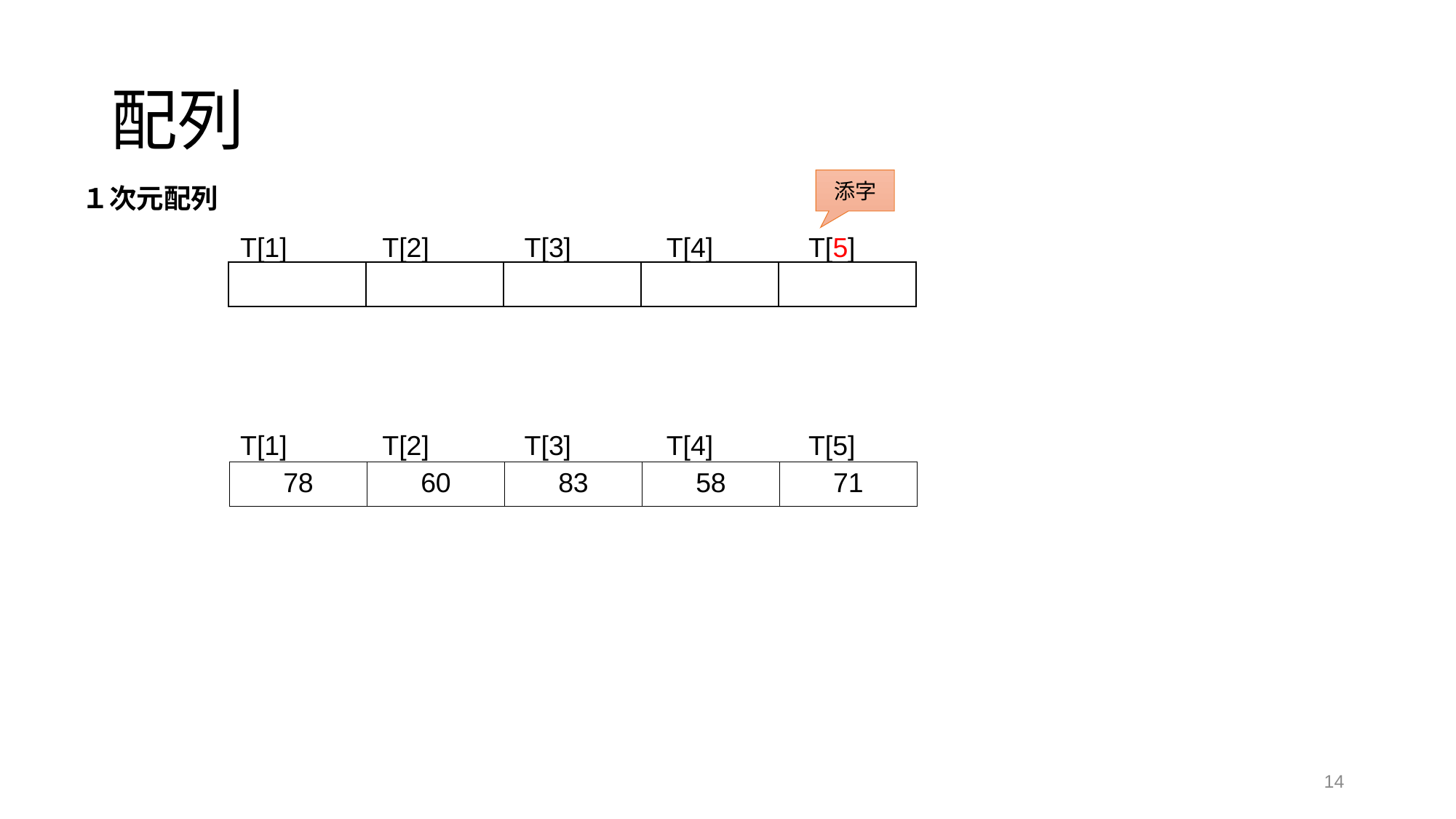

# 配列
添字
１次元配列

T[1]　　　T[2]　　　T[3]　　　T[4]　　　T[5]
|  |  |  |  |  |
| --- | --- | --- | --- | --- |
T[1]　　　T[2]　　　T[3]　　　T[4]　　　T[5]
| 78 | 60 | 83 | 58 | 71 |
| --- | --- | --- | --- | --- |
14